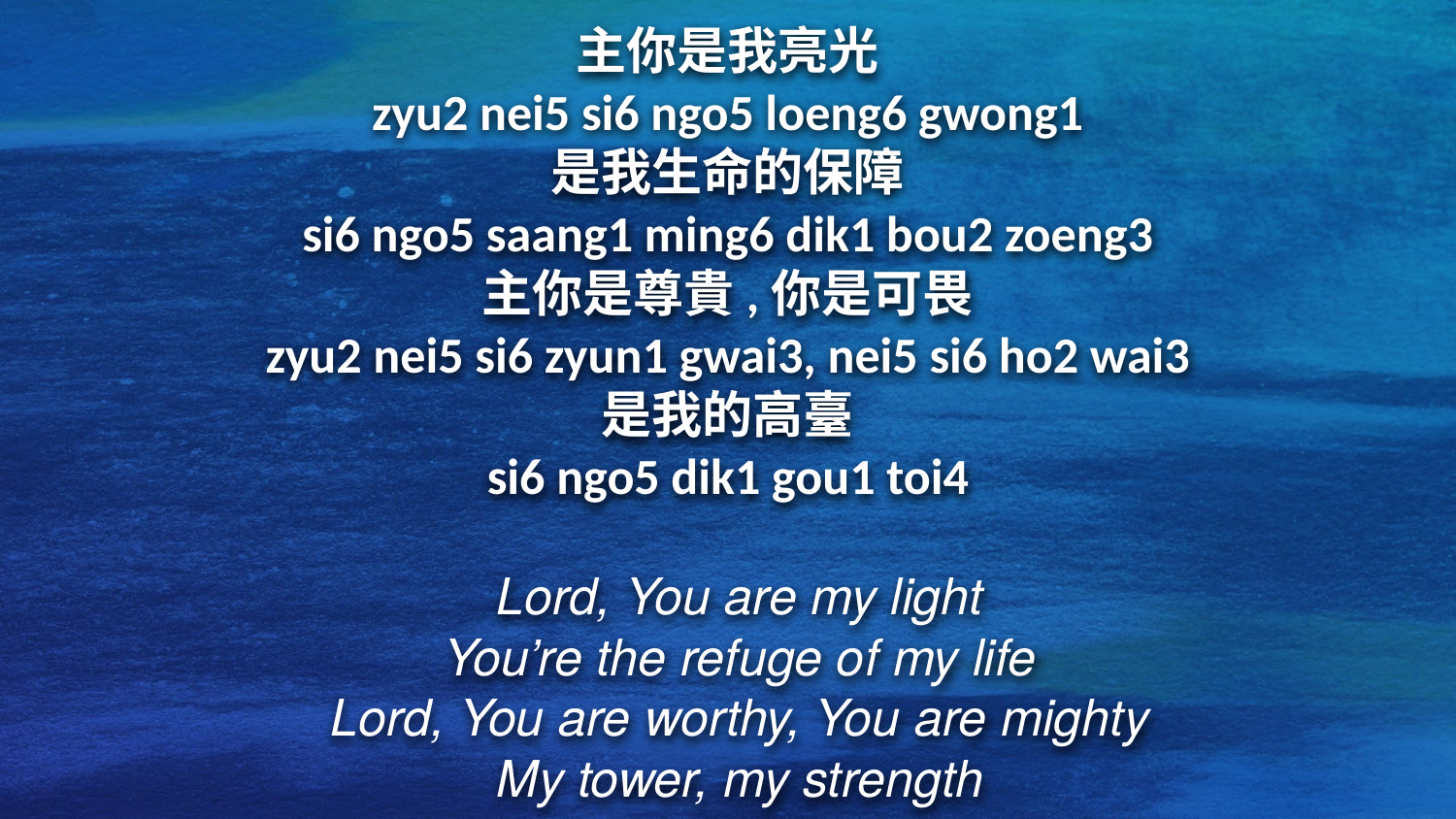

主你是我亮光
zyu2 nei5 si6 ngo5 loeng6 gwong1
是我生命的保障
si6 ngo5 saang1 ming6 dik1 bou2 zoeng3
主你是尊貴,你是可畏
zyu2 nei5 si6 zyun1 gwai3, nei5 si6 ho2 wai3
是我的高臺
si6 ngo5 dik1 gou1 toi4
Lord, You are my light
You’re the refuge of my life
Lord, You are worthy, You are mighty
My tower, my strength